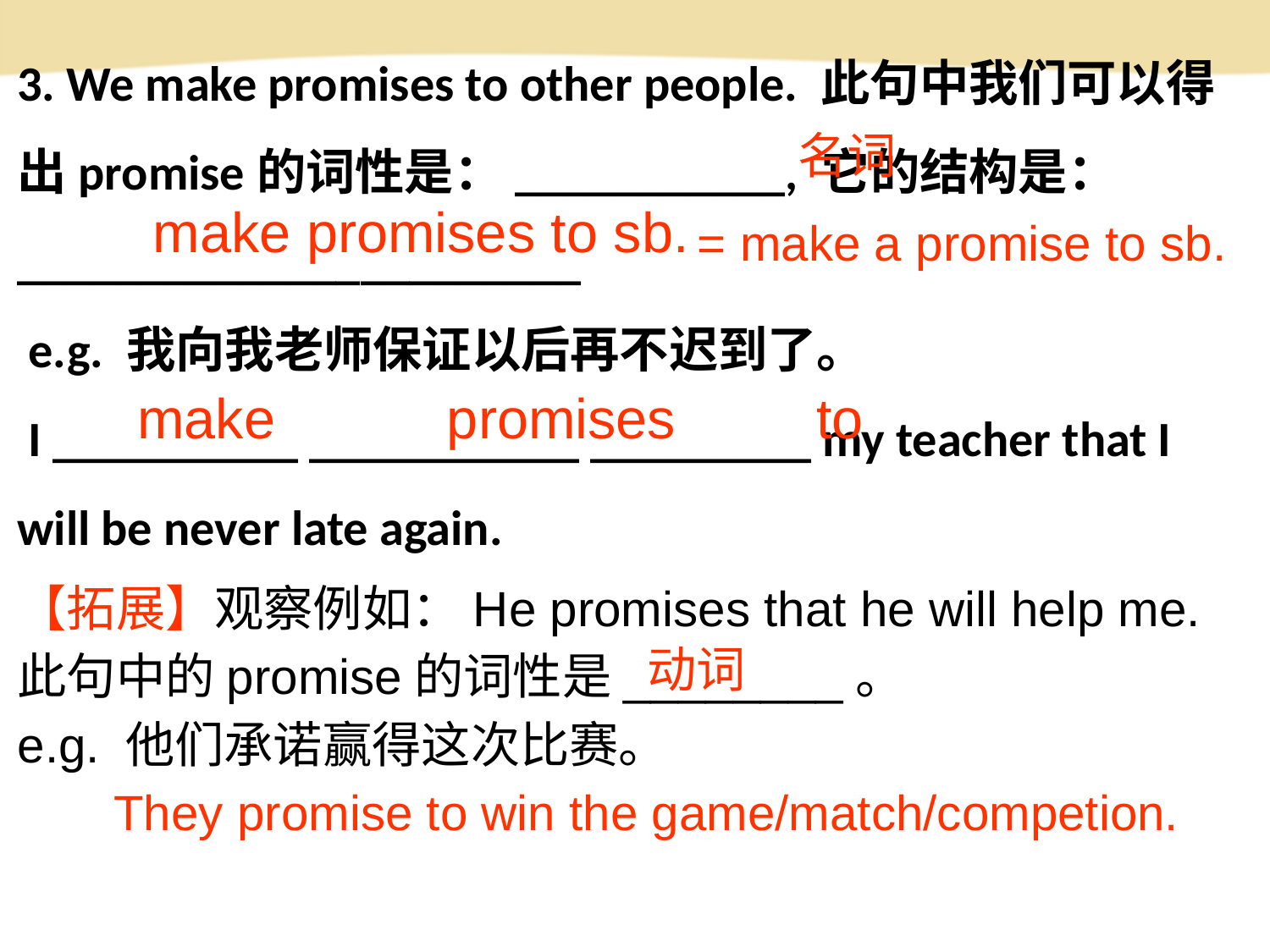

3. We make promises to other people. 此句中我们可以得出promise的词性是：___________, 它的结构是：_______________________
 e.g. 我向我老师保证以后再不迟到了。
 I __________ ___________ _________ my teacher that I will be never late again.
名词
 make promises to sb.
 = make a promise to sb.

make           promises         to
【拓展】观察例如：He promises that he will help me. 此句中的promise的词性是________。
e.g. 他们承诺赢得这次比赛。
       They promise to win the game/match/competion.
动词